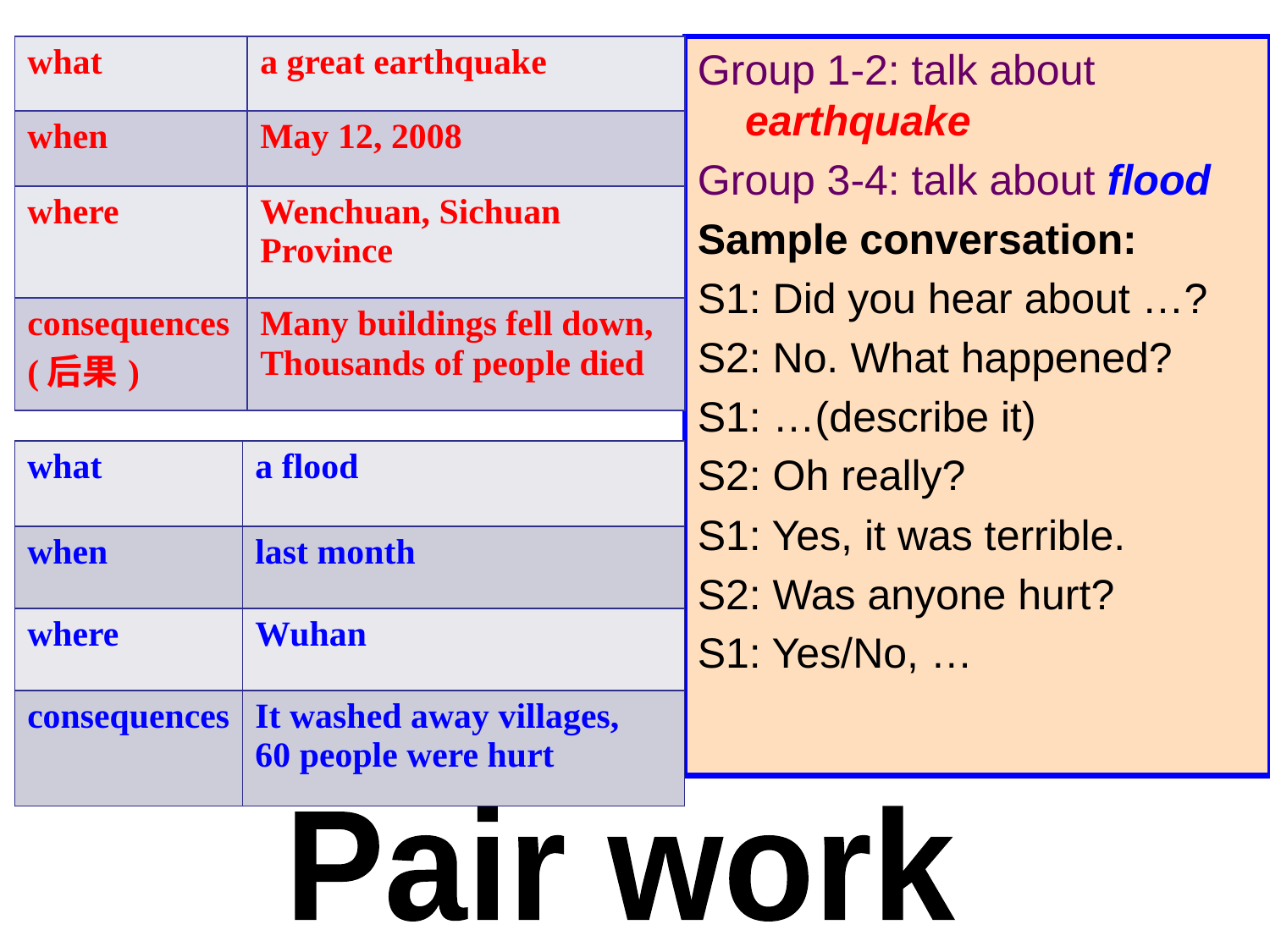

| what | a great earthquake |
| --- | --- |
| when | May 12, 2008 |
| where | Wenchuan, Sichuan Province |
| consequences(后果) | Many buildings fell down, Thousands of people died |
Group 1-2: talk about earthquake
Group 3-4: talk about flood
Sample conversation:
S1: Did you hear about …?
S2: No. What happened?
S1: …(describe it)
S2: Oh really?
S1: Yes, it was terrible.
S2: Was anyone hurt?
S1: Yes/No, …
| what | a flood |
| --- | --- |
| when | last month |
| where | Wuhan |
| consequences | It washed away villages, 60 people were hurt |
Pair work